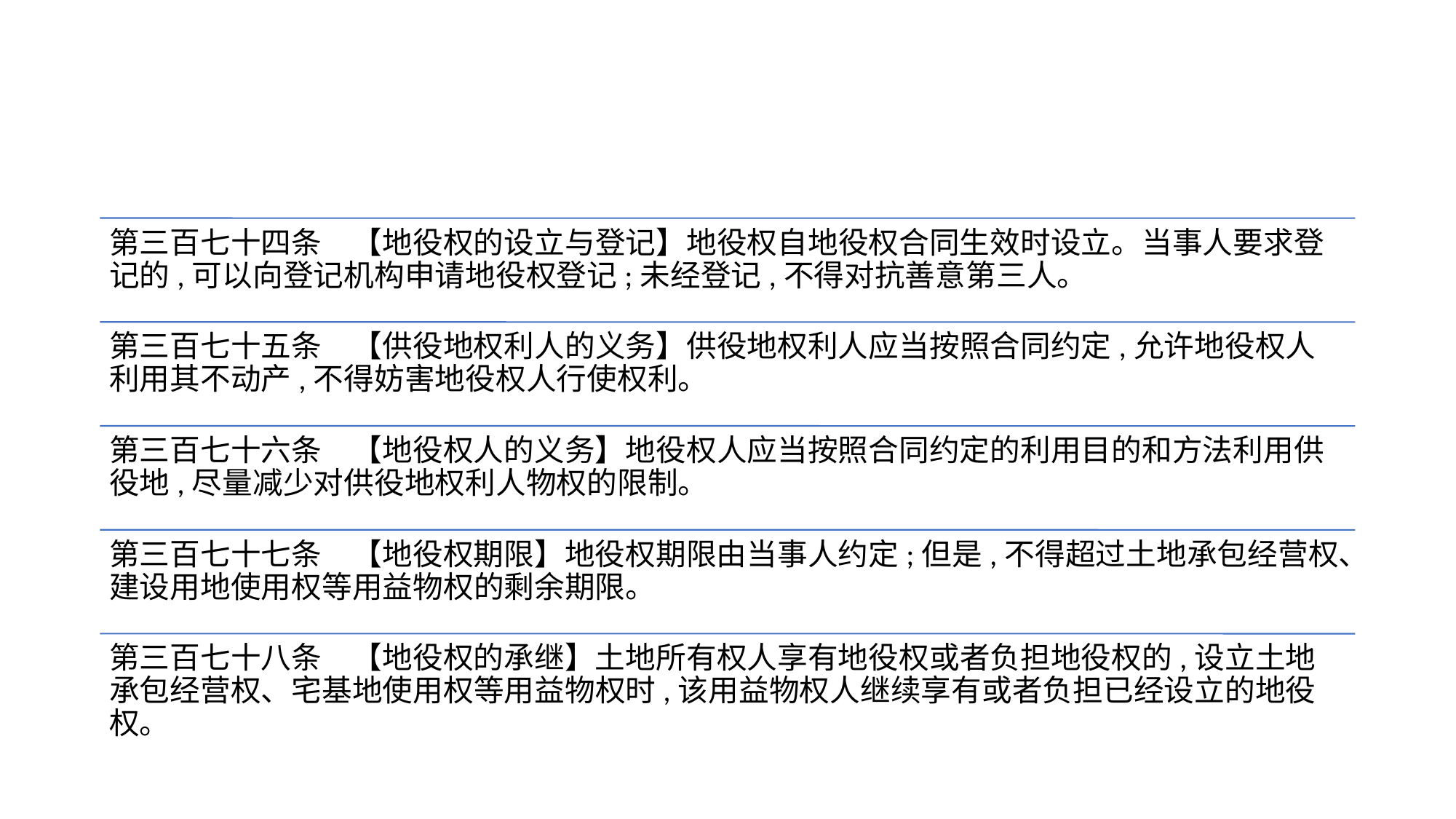

第三百七十四条　【地役权的设立与登记】地役权自地役权合同生效时设立。当事人要求登记的,可以向登记机构申请地役权登记;未经登记,不得对抗善意第三人。
第三百七十五条　【供役地权利人的义务】供役地权利人应当按照合同约定,允许地役权人利用其不动产,不得妨害地役权人行使权利。
第三百七十六条　【地役权人的义务】地役权人应当按照合同约定的利用目的和方法利用供役地,尽量减少对供役地权利人物权的限制。
第三百七十七条　【地役权期限】地役权期限由当事人约定;但是,不得超过土地承包经营权、建设用地使用权等用益物权的剩余期限。
第三百七十八条　【地役权的承继】土地所有权人享有地役权或者负担地役权的,设立土地承包经营权、宅基地使用权等用益物权时,该用益物权人继续享有或者负担已经设立的地役权。